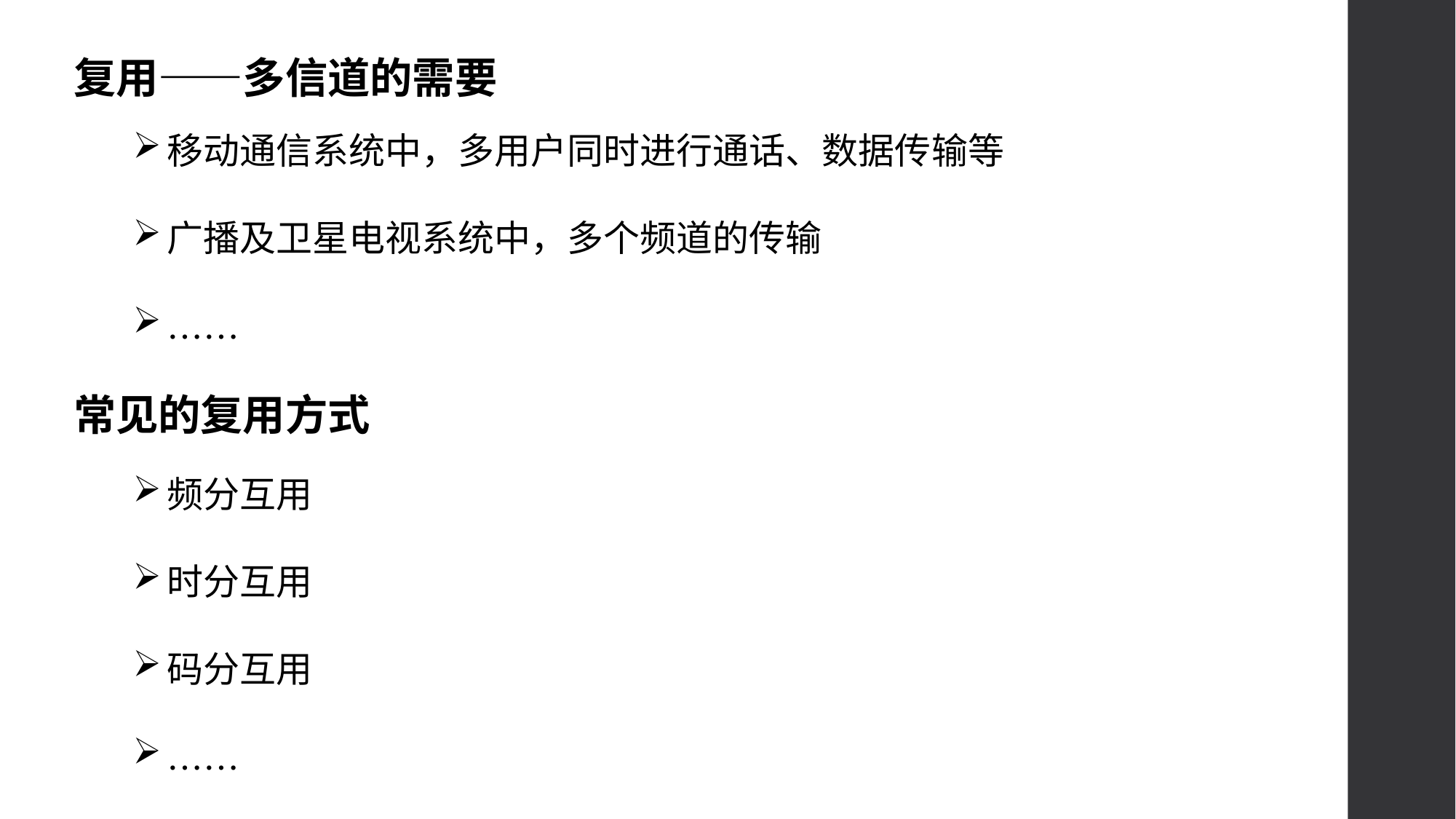

复用——多信道的需要
移动通信系统中，多用户同时进行通话、数据传输等

广播及卫星电视系统中，多个频道的传输

……

常见的复用方式
频分互用

时分互用

码分互用

……